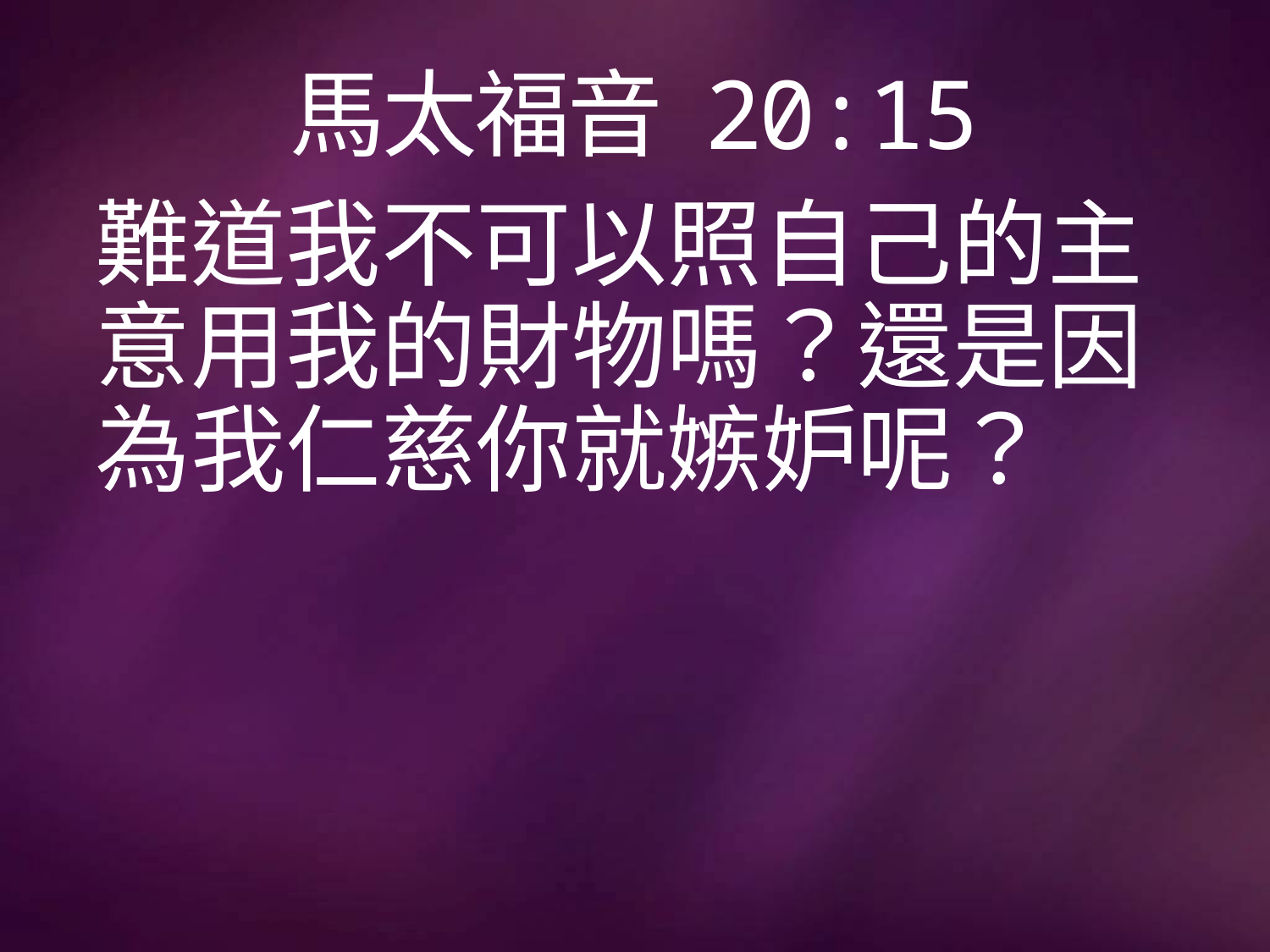

# 馬太福音 20:15
難道我不可以照自己的主意用我的財物嗎？還是因為我仁慈你就嫉妒呢？